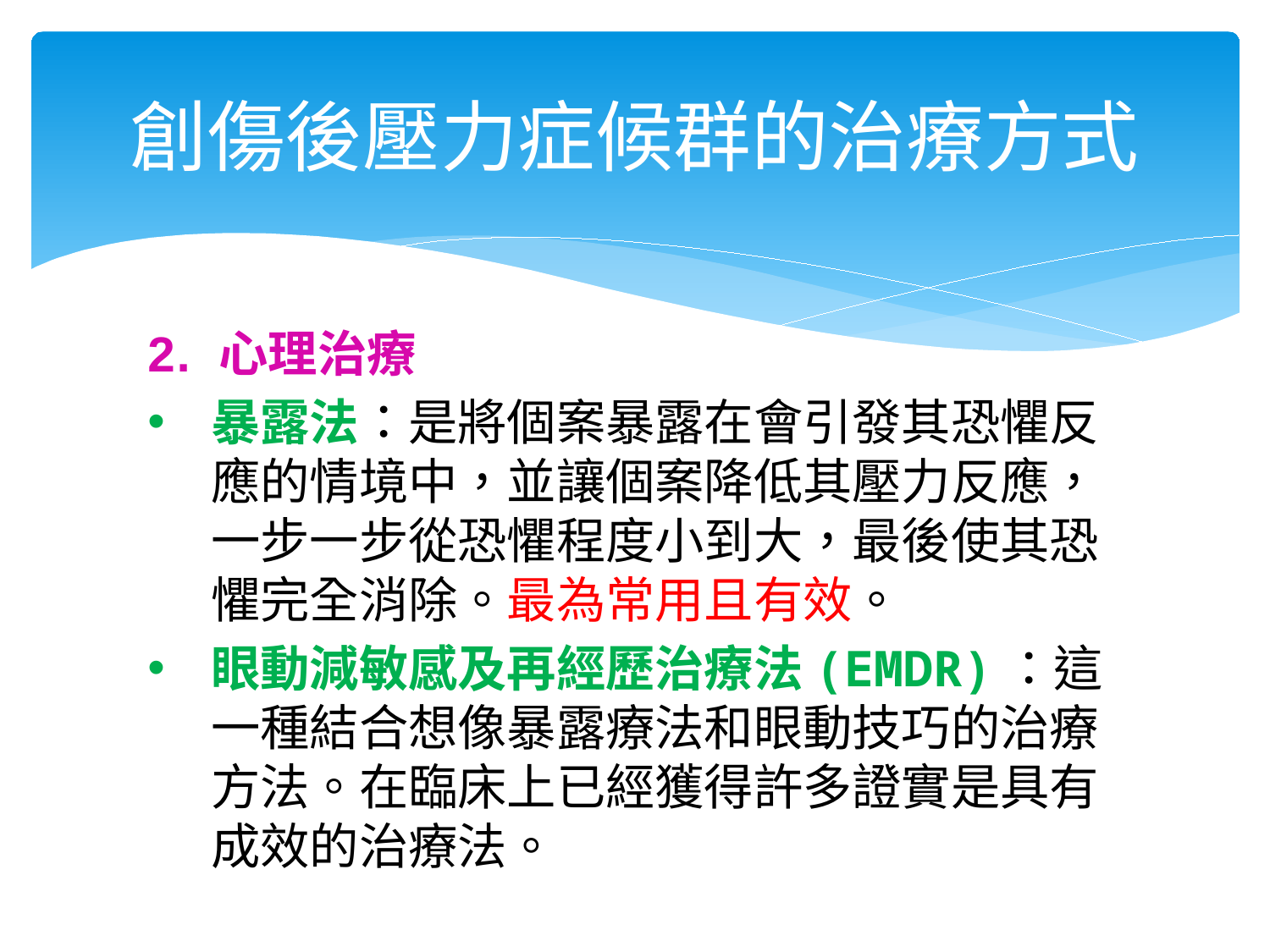

# 創傷後壓力症候群的治療方式
心理治療
暴露法：是將個案暴露在會引發其恐懼反應的情境中，並讓個案降低其壓力反應，一步一步從恐懼程度小到大，最後使其恐懼完全消除。最為常用且有效。
眼動減敏感及再經歷治療法(EMDR)：這一種結合想像暴露療法和眼動技巧的治療方法。在臨床上已經獲得許多證實是具有成效的治療法。